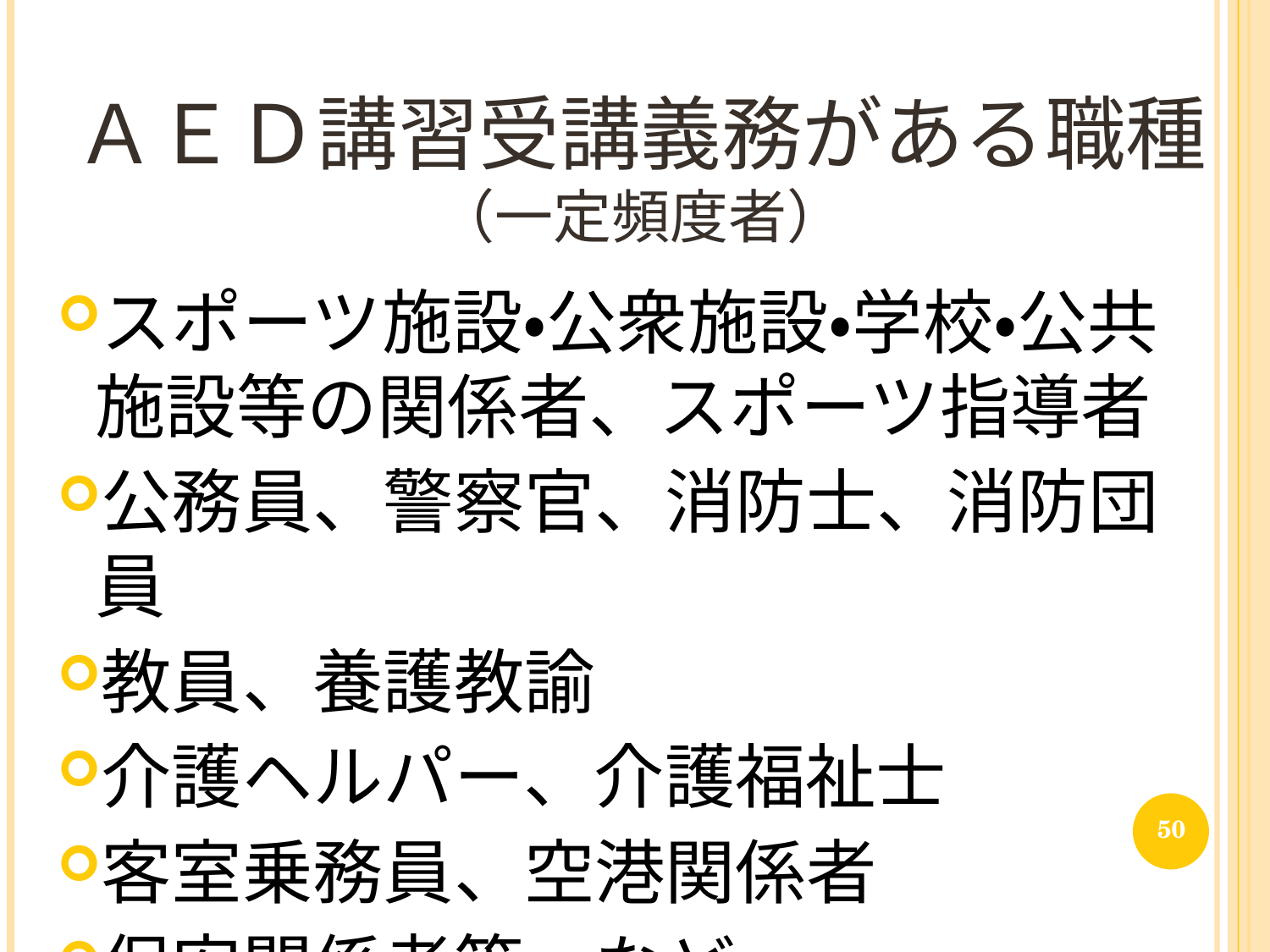

ＡＥＤ講習受講義務がある職種
（一定頻度者）
スポーツ施設・公衆施設・学校・公共施設等の関係者、スポーツ指導者
公務員、警察官、消防士、消防団員
教員、養護教諭
介護ヘルパー、介護福祉士
客室乗務員、空港関係者
保安関係者等　など
50